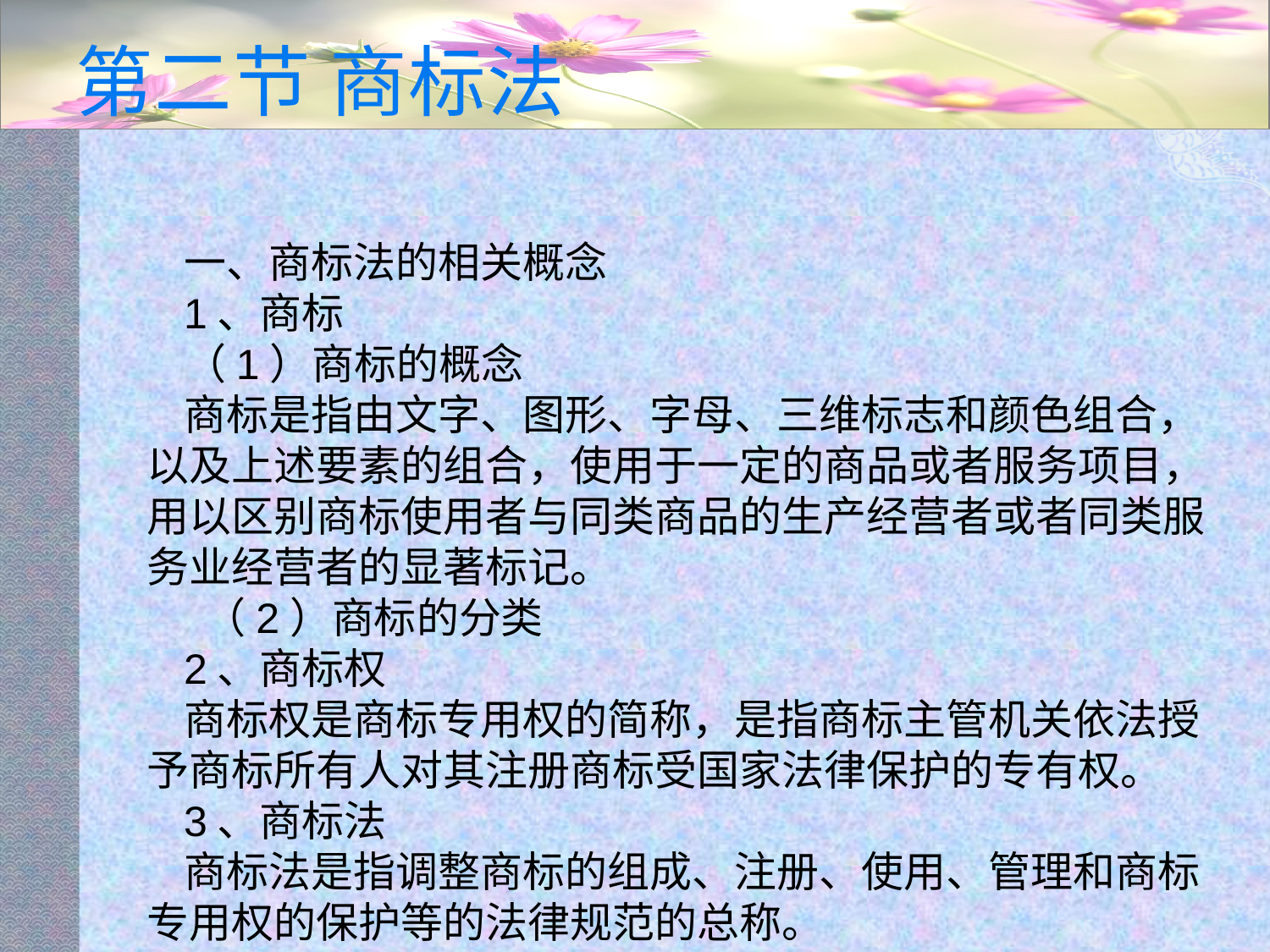

# 第二节 商标法
一、商标法的相关概念
1、商标
（1）商标的概念
商标是指由文字、图形、字母、三维标志和颜色组合，以及上述要素的组合，使用于一定的商品或者服务项目，用以区别商标使用者与同类商品的生产经营者或者同类服务业经营者的显著标记。
 （2）商标的分类
2、商标权
商标权是商标专用权的简称，是指商标主管机关依法授予商标所有人对其注册商标受国家法律保护的专有权。
3、商标法
商标法是指调整商标的组成、注册、使用、管理和商标专用权的保护等的法律规范的总称。